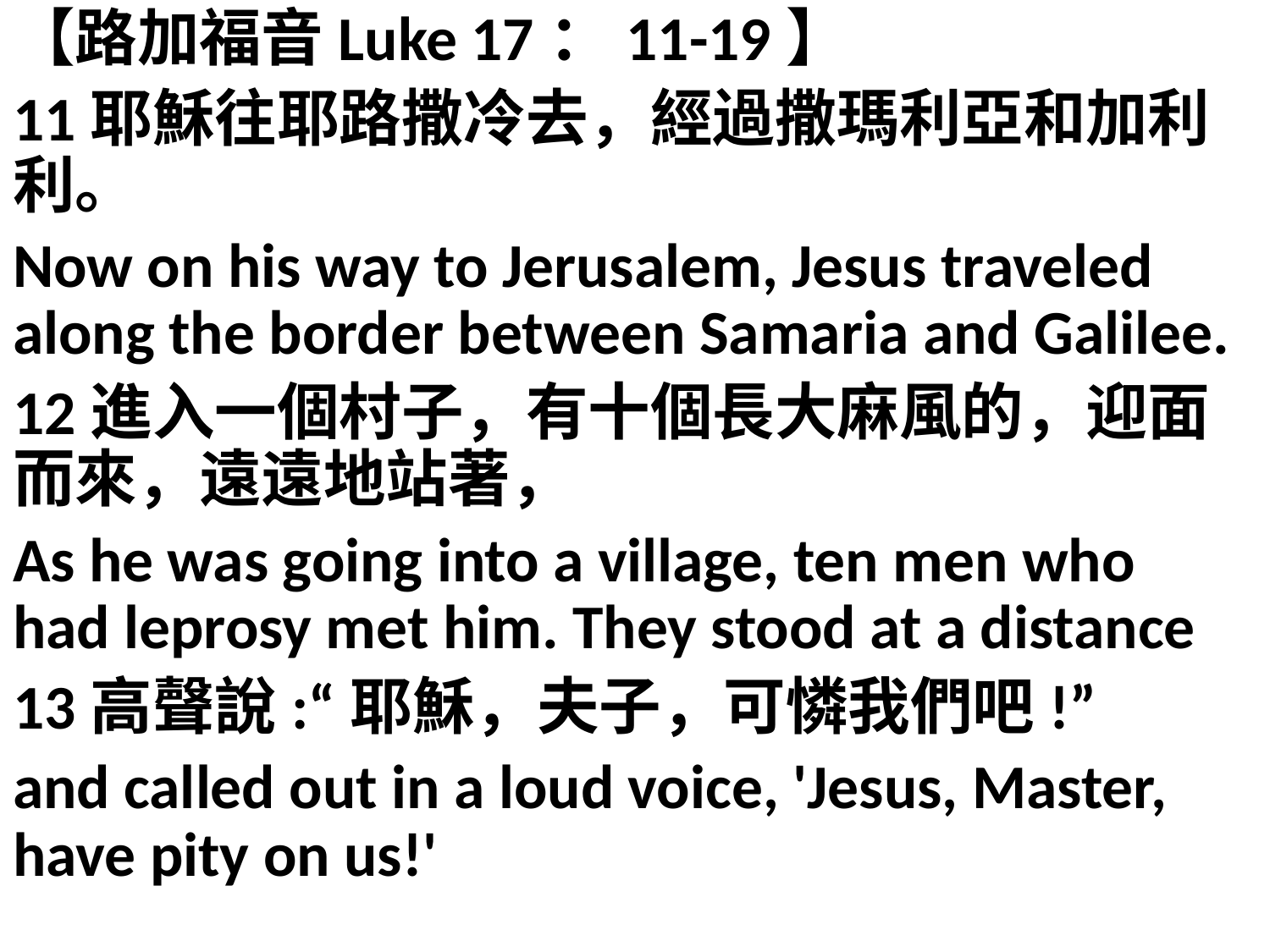

【路加福音Luke 17：11-19】
11耶穌往耶路撒冷去，經過撒瑪利亞和加利利。
Now on his way to Jerusalem, Jesus traveled along the border between Samaria and Galilee.
12進入一個村子，有十個長大麻風的，迎面而來，遠遠地站著，
As he was going into a village, ten men who had leprosy met him. They stood at a distance
13高聲說:“耶穌，夫子，可憐我們吧!”
and called out in a loud voice, 'Jesus, Master, have pity on us!'